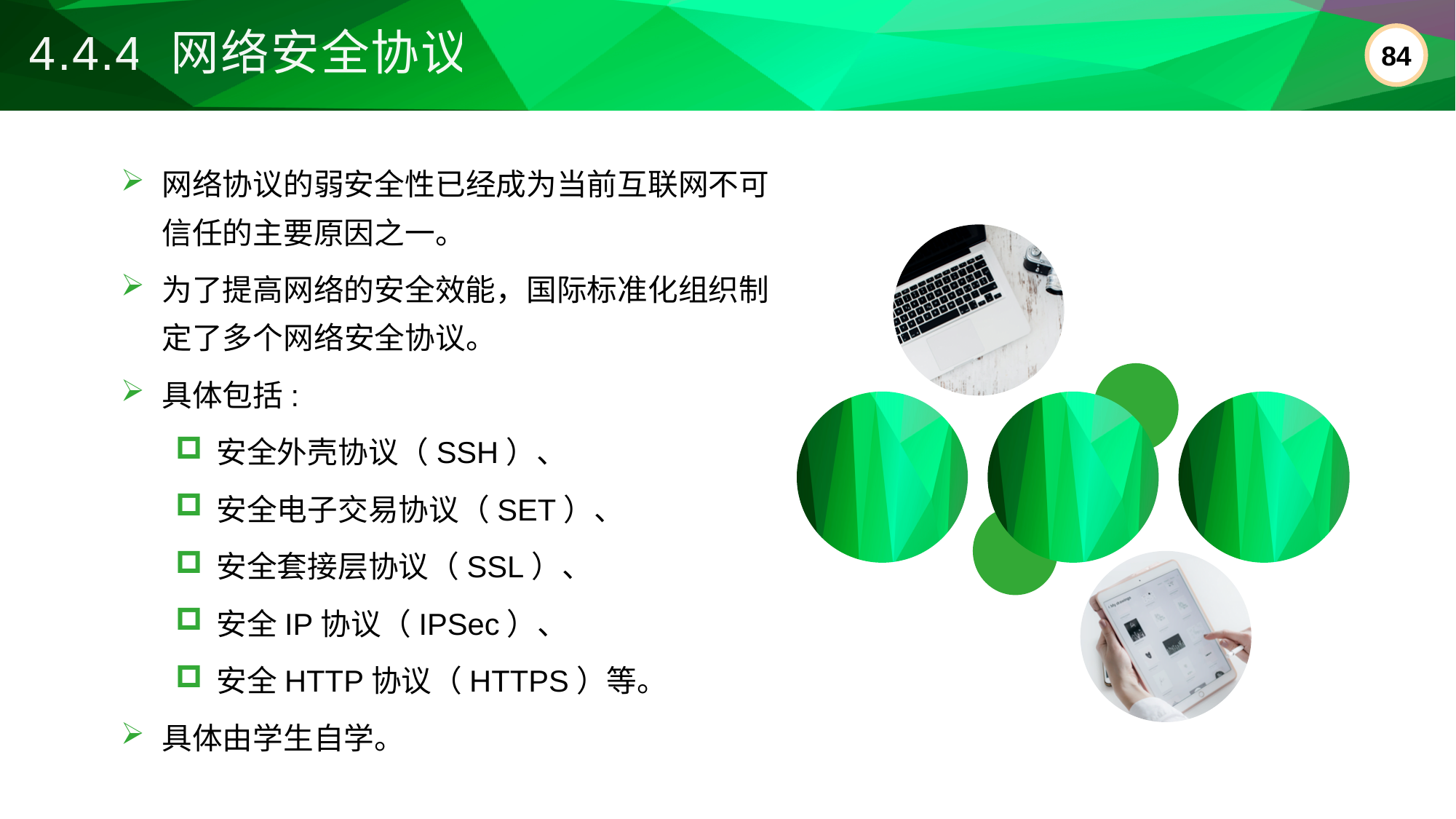

4.4.4 网络安全协议
网络协议的弱安全性已经成为当前互联网不可信任的主要原因之一。
为了提高网络的安全效能，国际标准化组织制定了多个网络安全协议。
具体包括:
安全外壳协议（SSH）、
安全电子交易协议（SET）、
安全套接层协议（SSL）、
安全IP协议（IPSec）、
安全HTTP协议（HTTPS）等。
具体由学生自学。